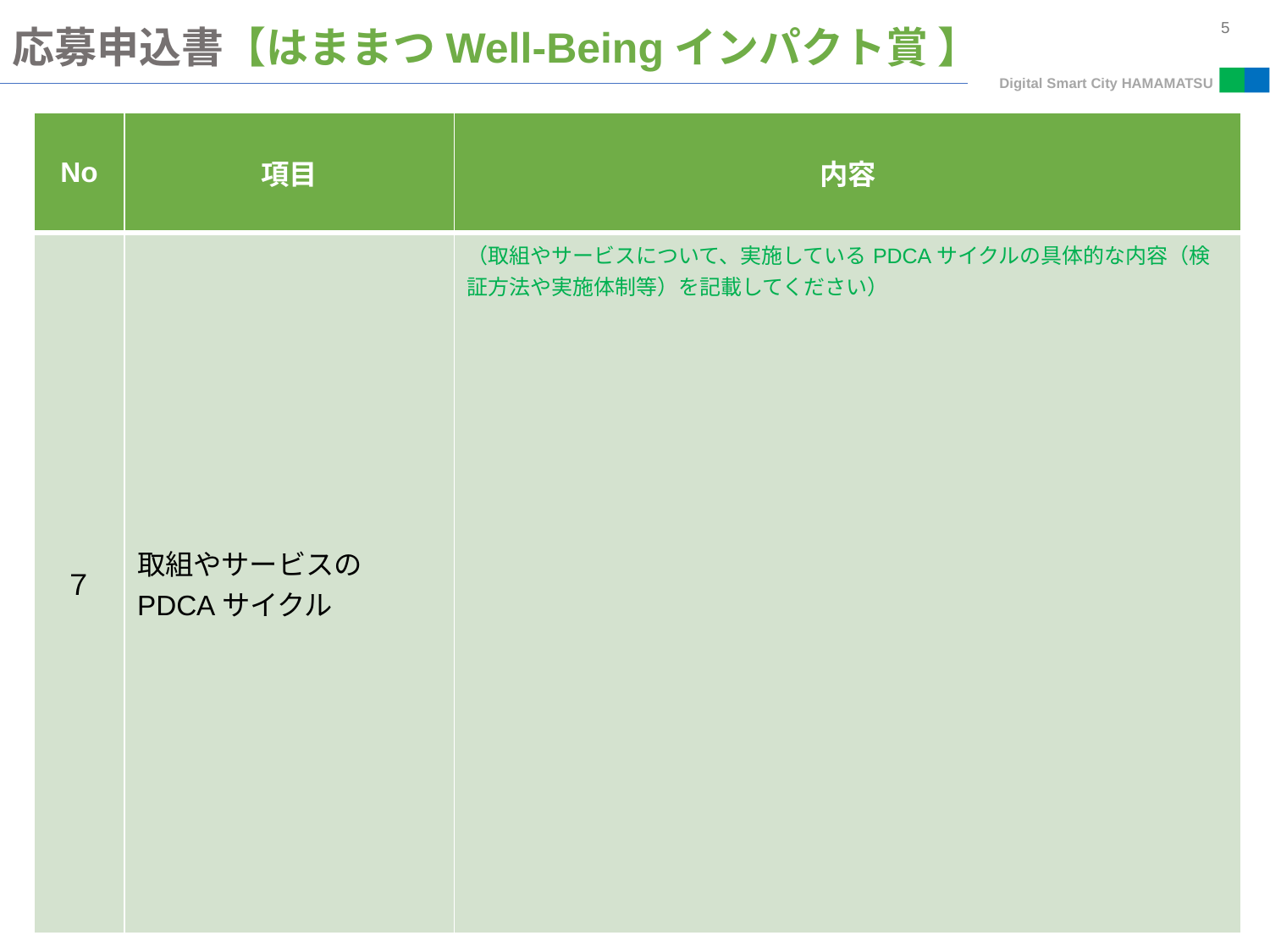

応募申込書【はままつWell-Beingインパクト賞 】
| No | 項目 | 内容 |
| --- | --- | --- |
| ７ | 取組やサービスの PDCAサイクル | （取組やサービスについて、実施しているPDCAサイクルの具体的な内容（検証方法や実施体制等）を記載してください） |